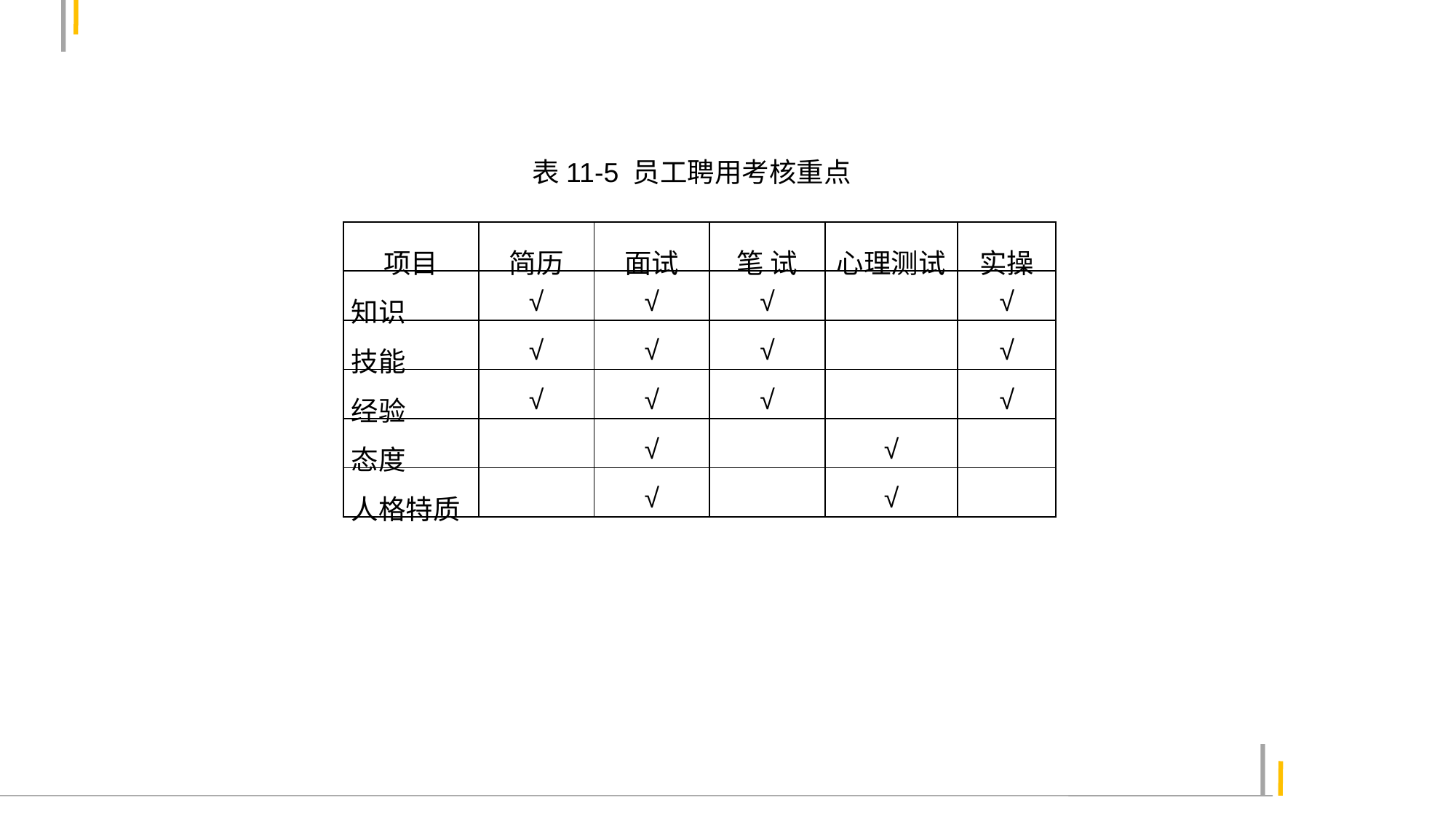

表11-5 员工聘用考核重点
| 项目 | 简历 | 面试 | 笔 试 | 心理测试 | 实操 |
| --- | --- | --- | --- | --- | --- |
| 知识 | √ | √ | √ |  | √ |
| 技能 | √ | √ | √ |  | √ |
| 经验 | √ | √ | √ |  | √ |
| 态度 |  | √ |  | √ |  |
| 人格特质 |  | √ |  | √ |  |